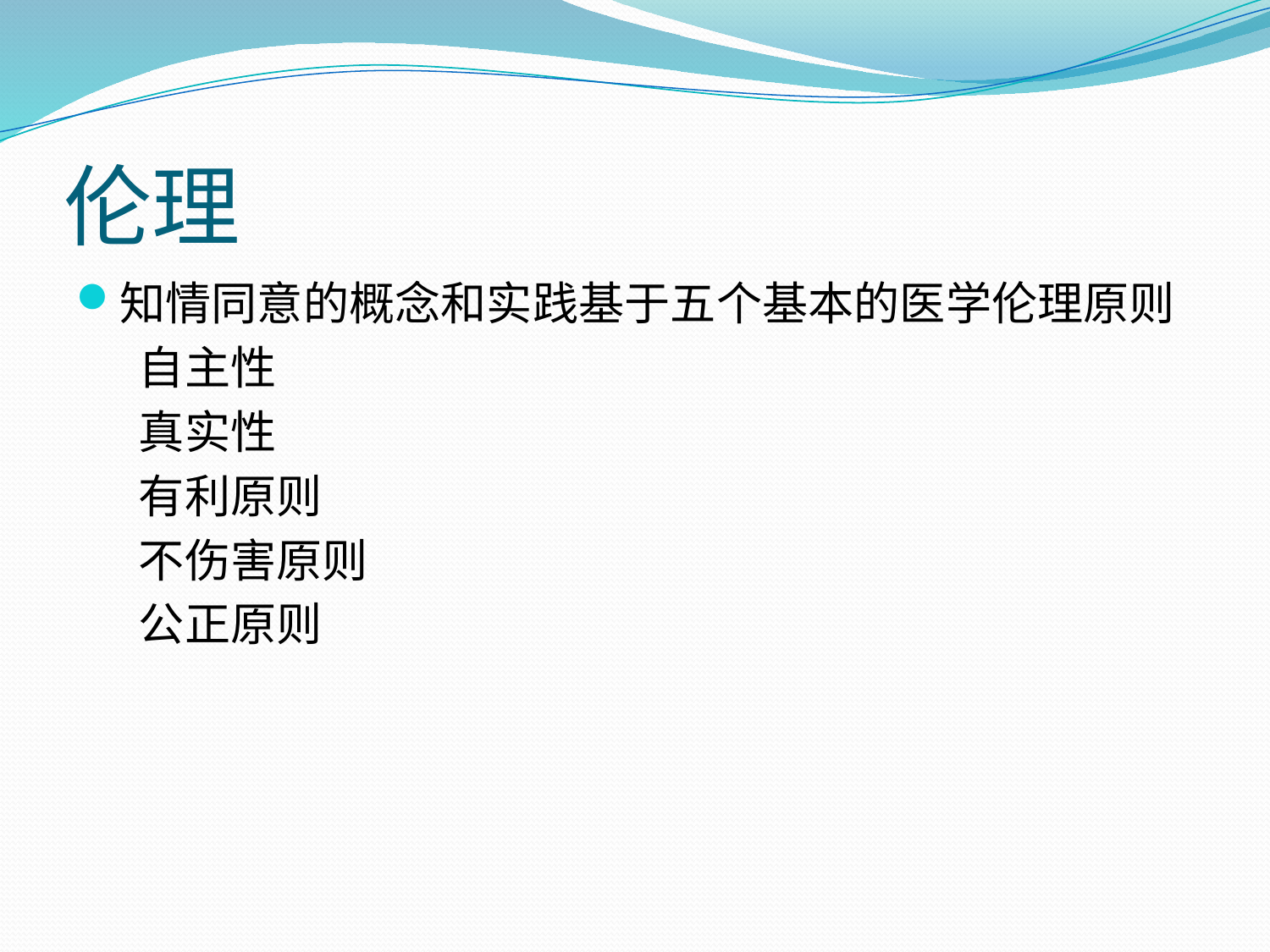

# 伦理
知情同意的概念和实践基于五个基本的医学伦理原则
     自主性
     真实性
     有利原则
     不伤害原则
     公正原则